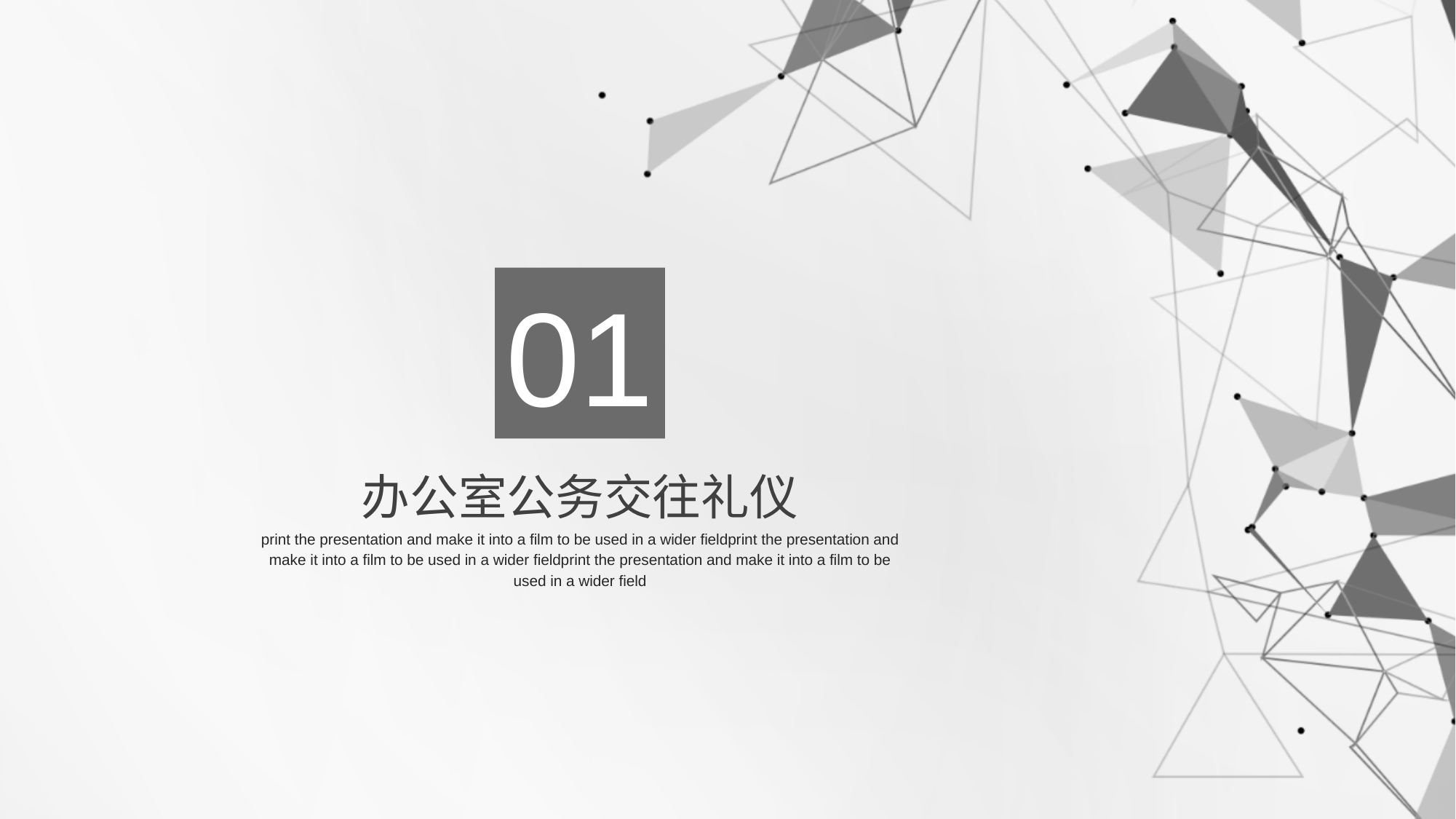

01
办公室公务交往礼仪
print the presentation and make it into a film to be used in a wider fieldprint the presentation and make it into a film to be used in a wider fieldprint the presentation and make it into a film to be used in a wider field